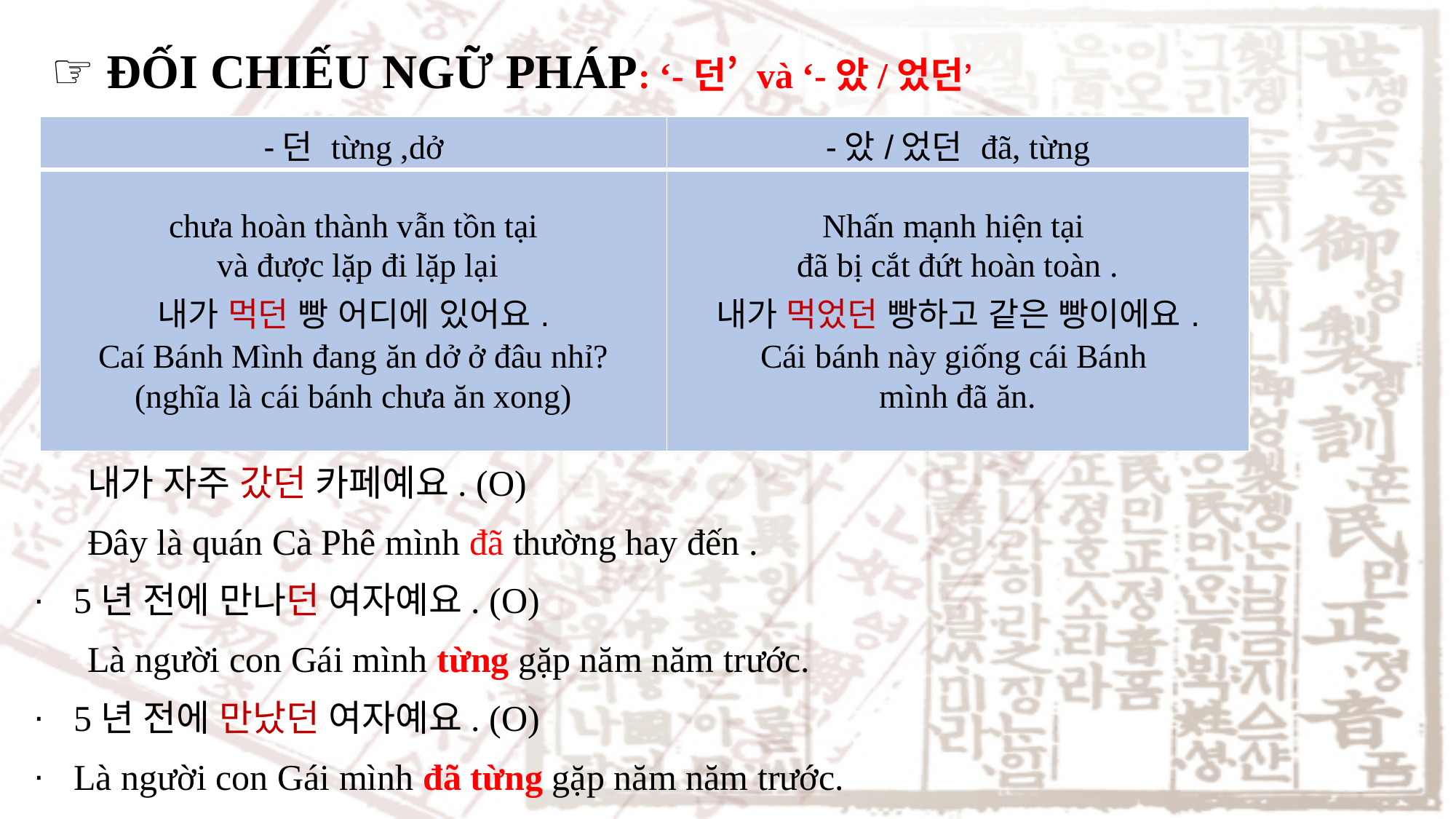

☞ ĐỐI CHIẾU NGỮ PHÁP: ‘-던’ và ‘-았/었던’
| -던 từng ,dở | -았/었던 đã, từng |
| --- | --- |
| chưa hoàn thành vẫn tồn tại và được lặp đi lặp lại 내가 먹던 빵 어디에 있어요. Caí Bánh Mình đang ăn dở ở đâu nhỉ? (nghĩa là cái bánh chưa ăn xong) | Nhấn mạnh hiện tại đã bị cắt đứt hoàn toàn . 내가 먹었던 빵하고 같은 빵이에요. Cái bánh này giống cái Bánh mình đã ăn. |
내가 자주 갔던 카페예요. (O)
Đây là quán Cà Phê mình đã thường hay đến .
5년 전에 만나던 여자예요. (O)
Là người con Gái mình từng gặp năm năm trước.
5년 전에 만났던 여자예요. (O)
Là người con Gái mình đã từng gặp năm năm trước.